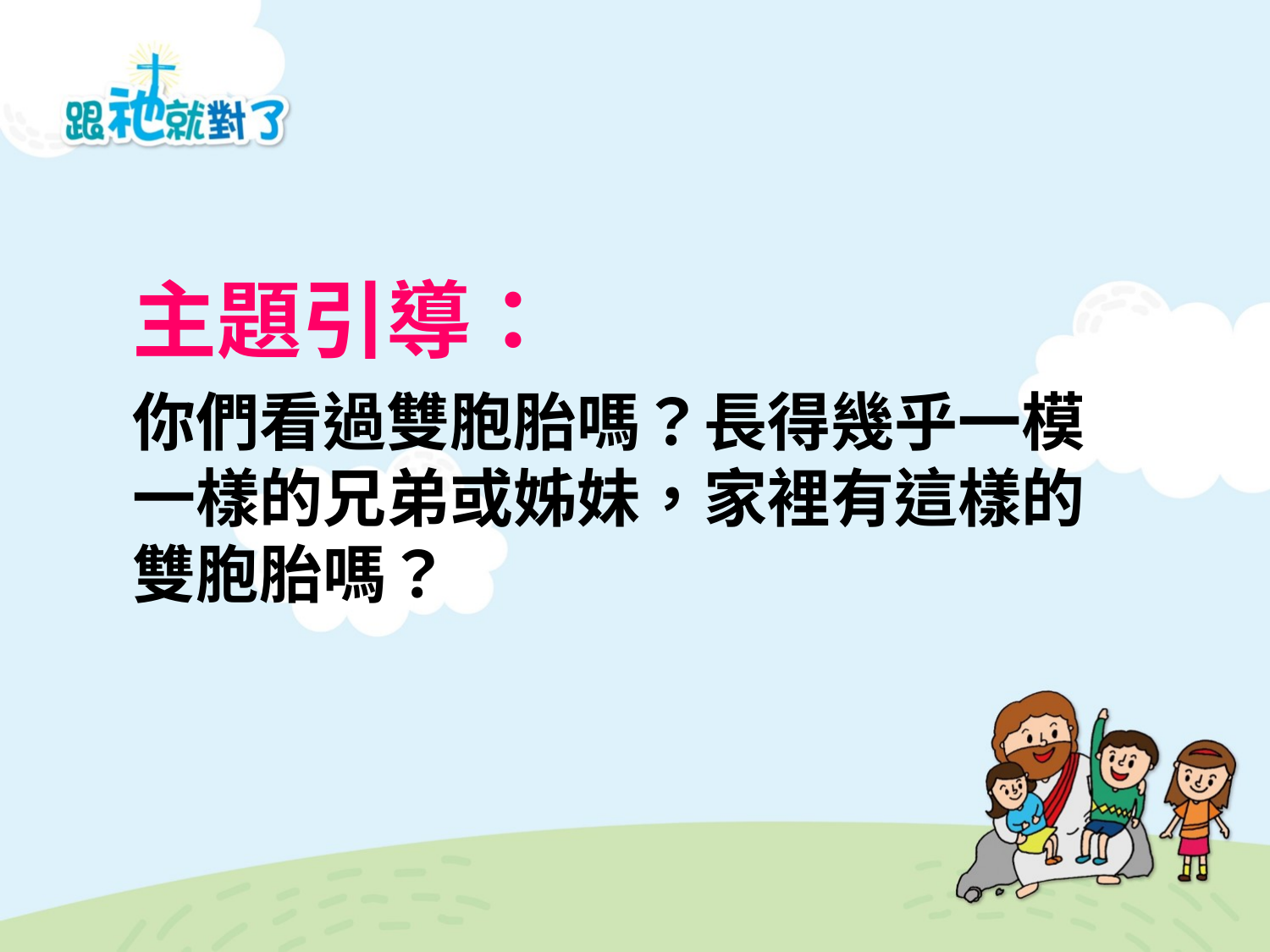

主題引導：
你們看過雙胞胎嗎？長得幾乎一模一樣的兄弟或姊妹，家裡有這樣的雙胞胎嗎？